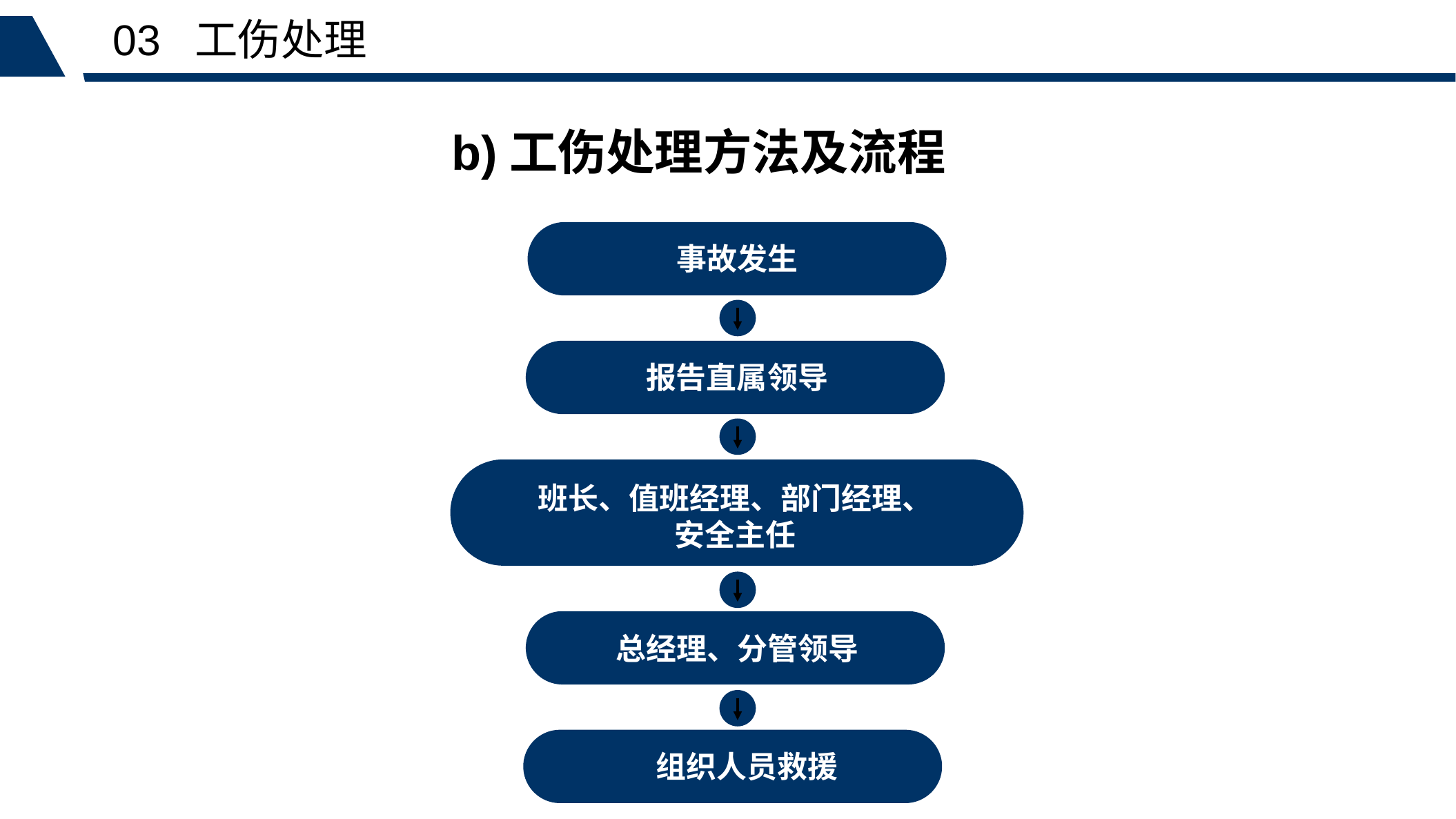

03  工伤处理

b)工伤处理方法及流程

事故发生

报告直属领导

班长、值班经理、部门经理、安全主任

总经理、分管领导

组织人员救援